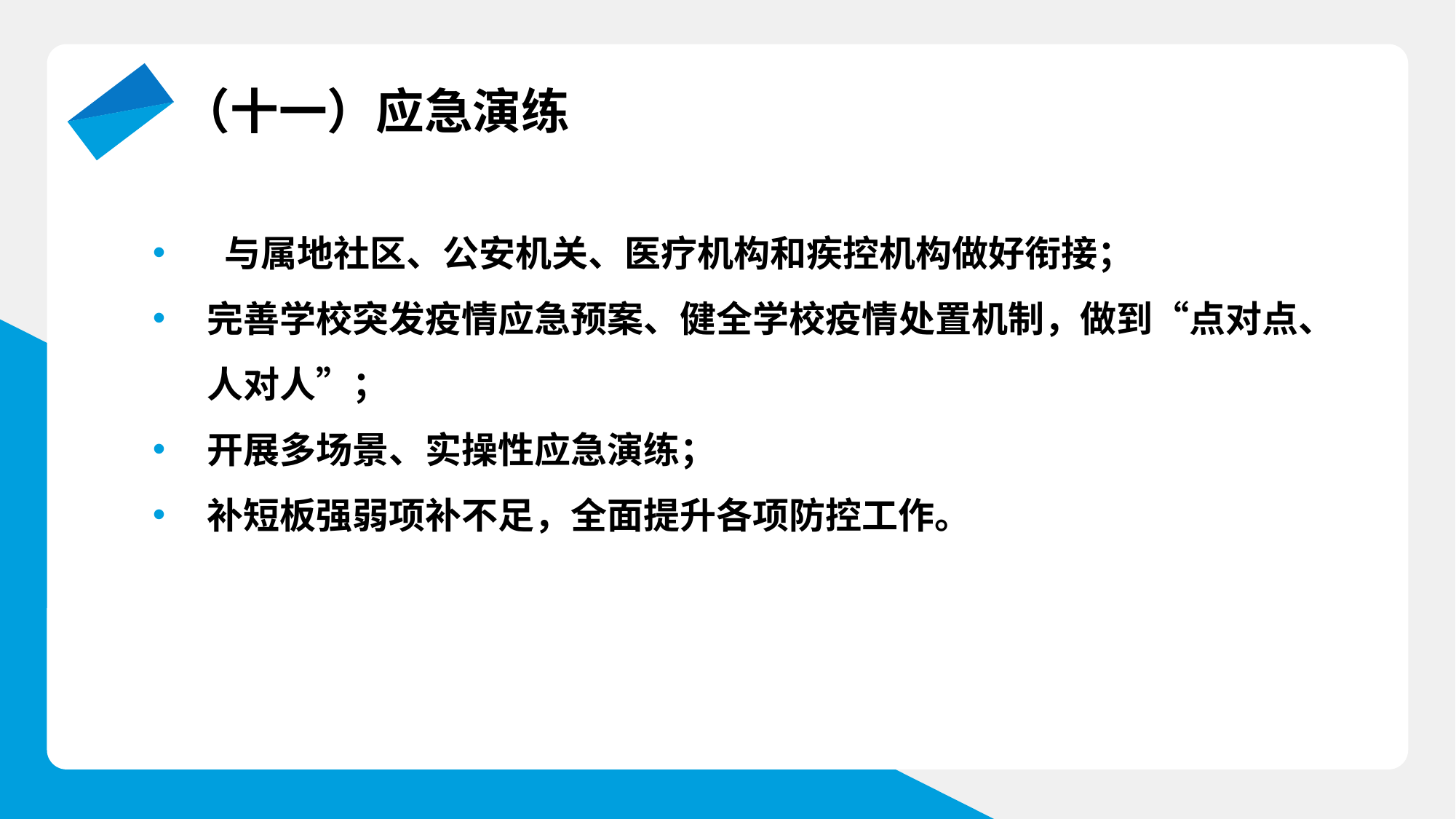

（十一）应急演练

 与属地社区、公安机关、医疗机构和疾控机构做好衔接；
完善学校突发疫情应急预案、健全学校疫情处置机制，做到“点对点、人对人”；
开展多场景、实操性应急演练；
补短板强弱项补不足，全面提升各项防控工作。